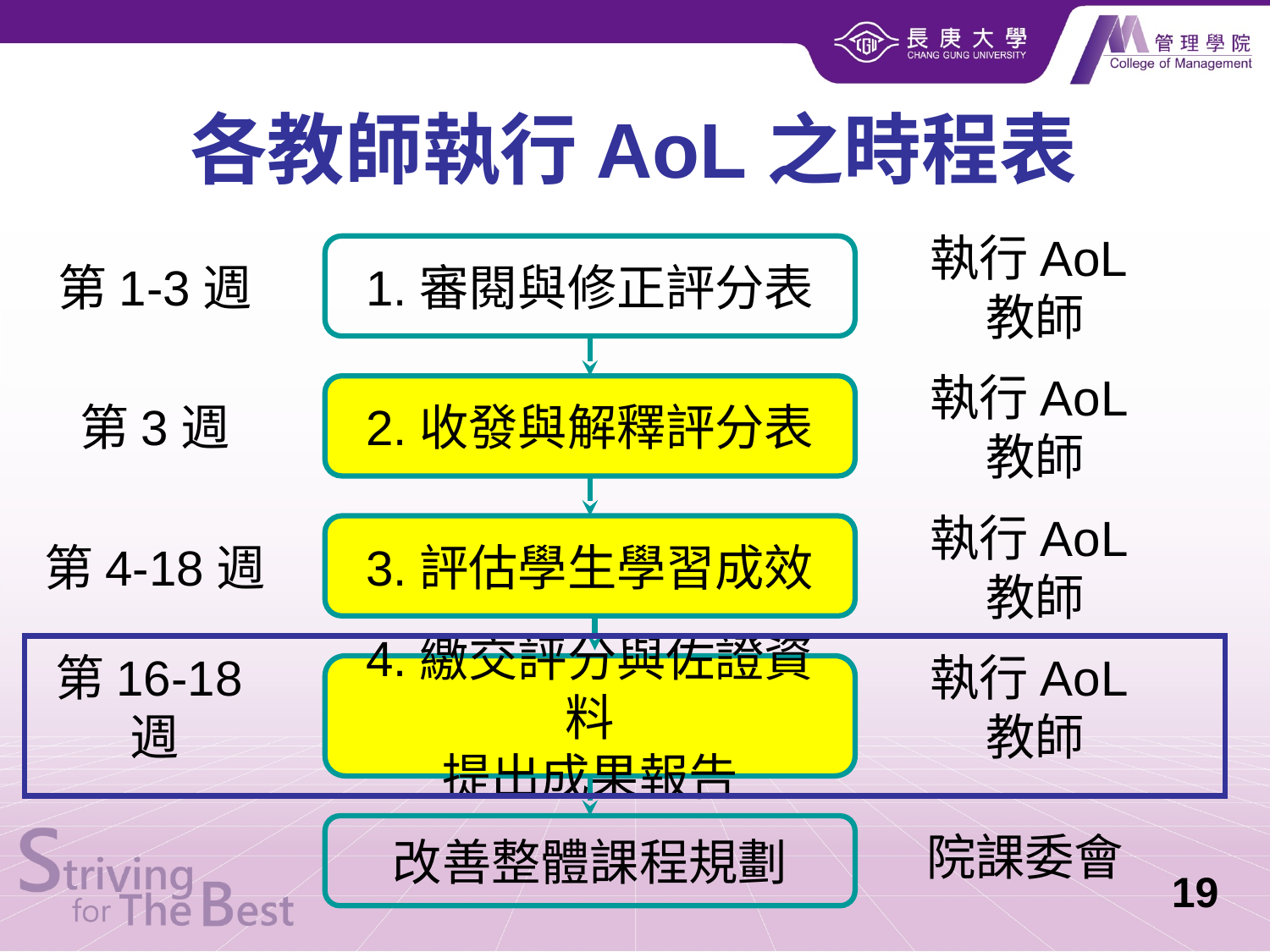

各教師執行AoL之時程表
第1-3週
1.審閱與修正評分表
執行AoL教師
第3週
2.收發與解釋評分表
執行AoL教師
第4-18週
3.評估學生學習成效
執行AoL教師

第16-18週
4.繳交評分與佐證資料
提出成果報告
執行AoL教師
院課委會
改善整體課程規劃
19